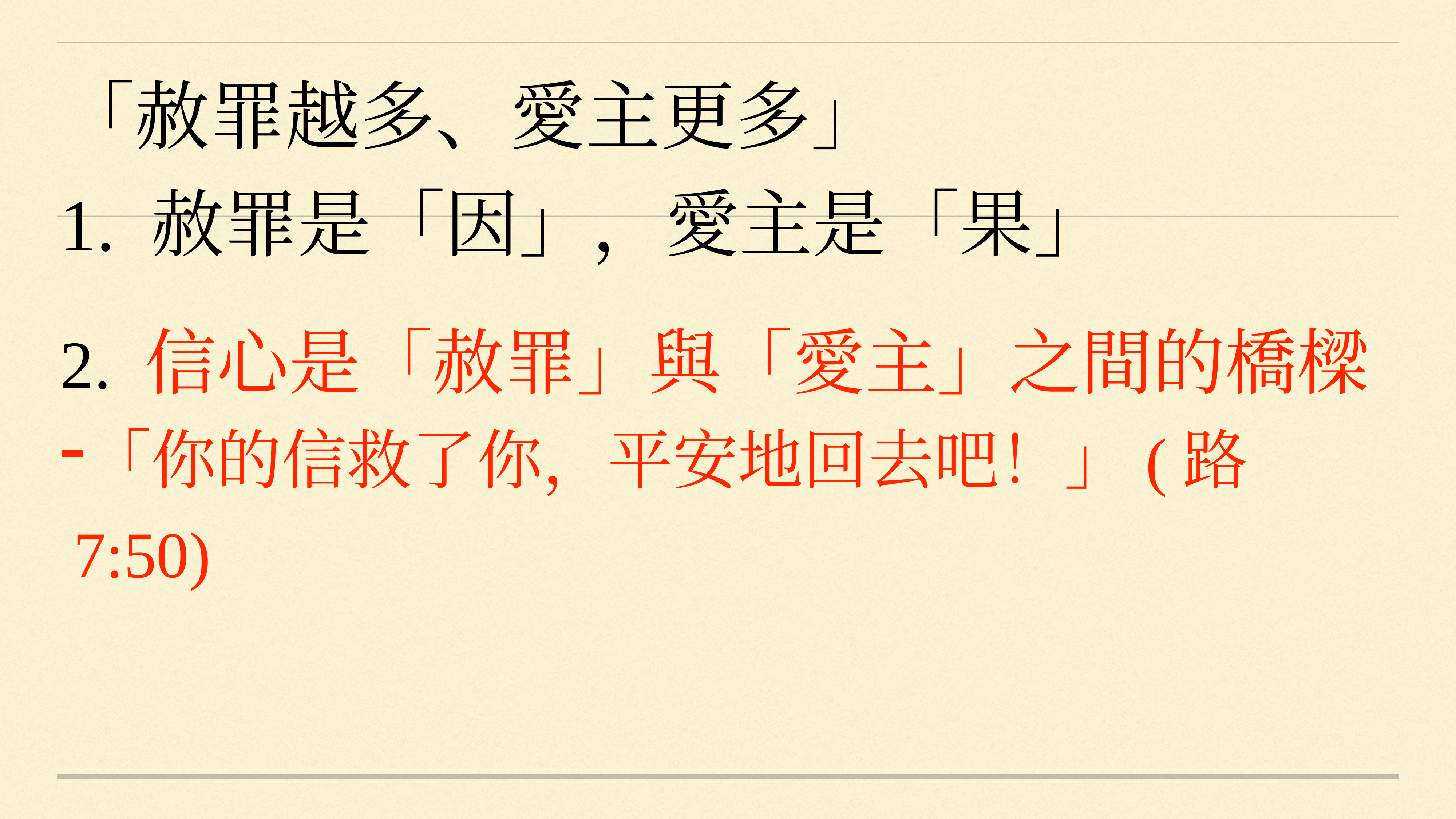

「赦罪越多、愛主更多」

1. 赦罪是「因」，愛主是「果」

2. 信心是「赦罪」與「愛主」之間的橋樑
「你的信救了你，平安地回去吧！」(路7:50)
#